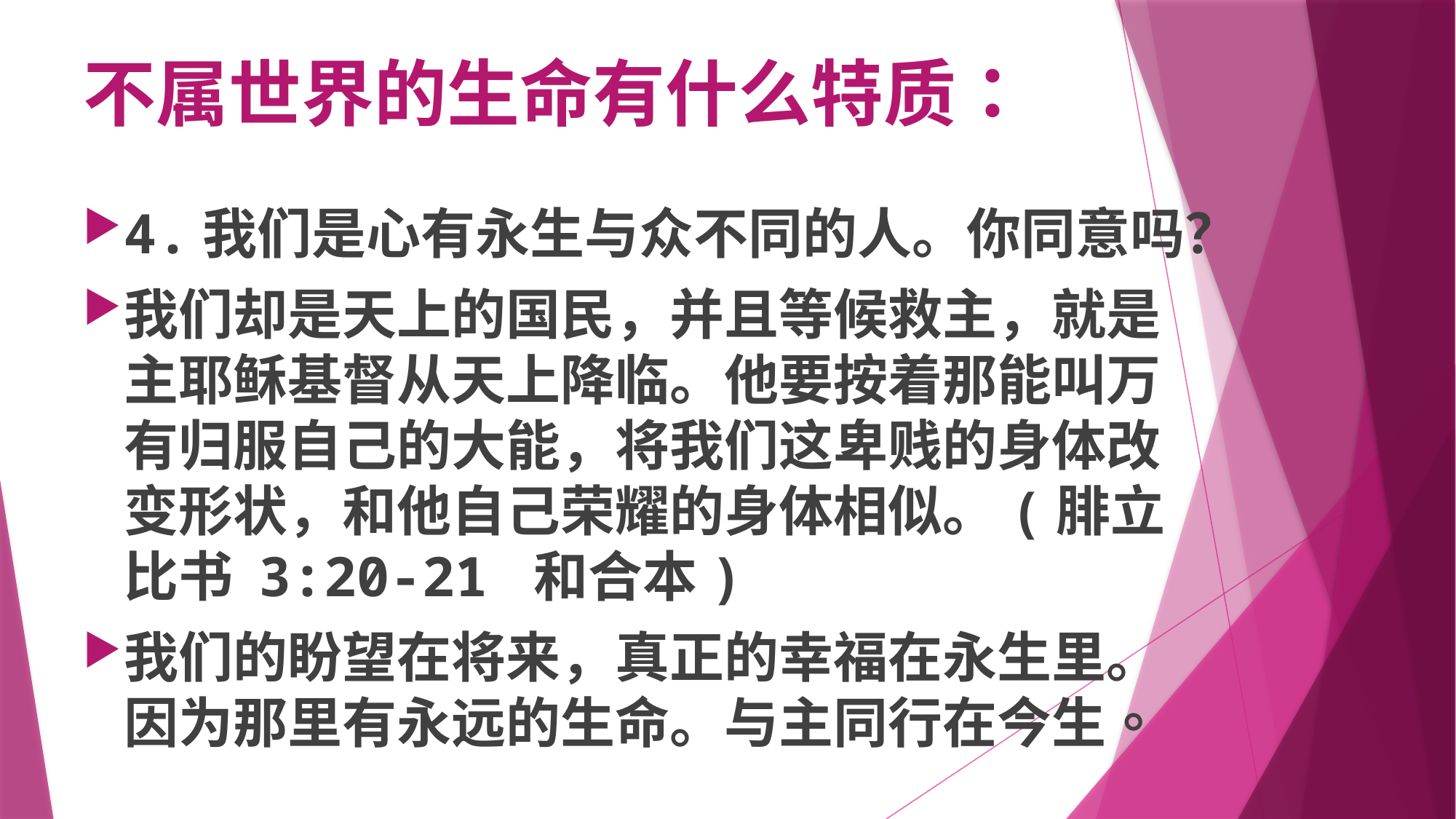

# 不属世界的生命有什么特质：
4.我们是心有永生与众不同的人。你同意吗？
我们却是天上的国民，并且等候救主，就是主耶稣基督从天上降临。他要按着那能叫万有归服自己的大能，将我们这卑贱的身体改变形状，和他自己荣耀的身体相似。(腓立比书 3:20-21 和合本)
我们的盼望在将来，真正的幸福在永生里。因为那里有永远的生命。与主同行在今生。